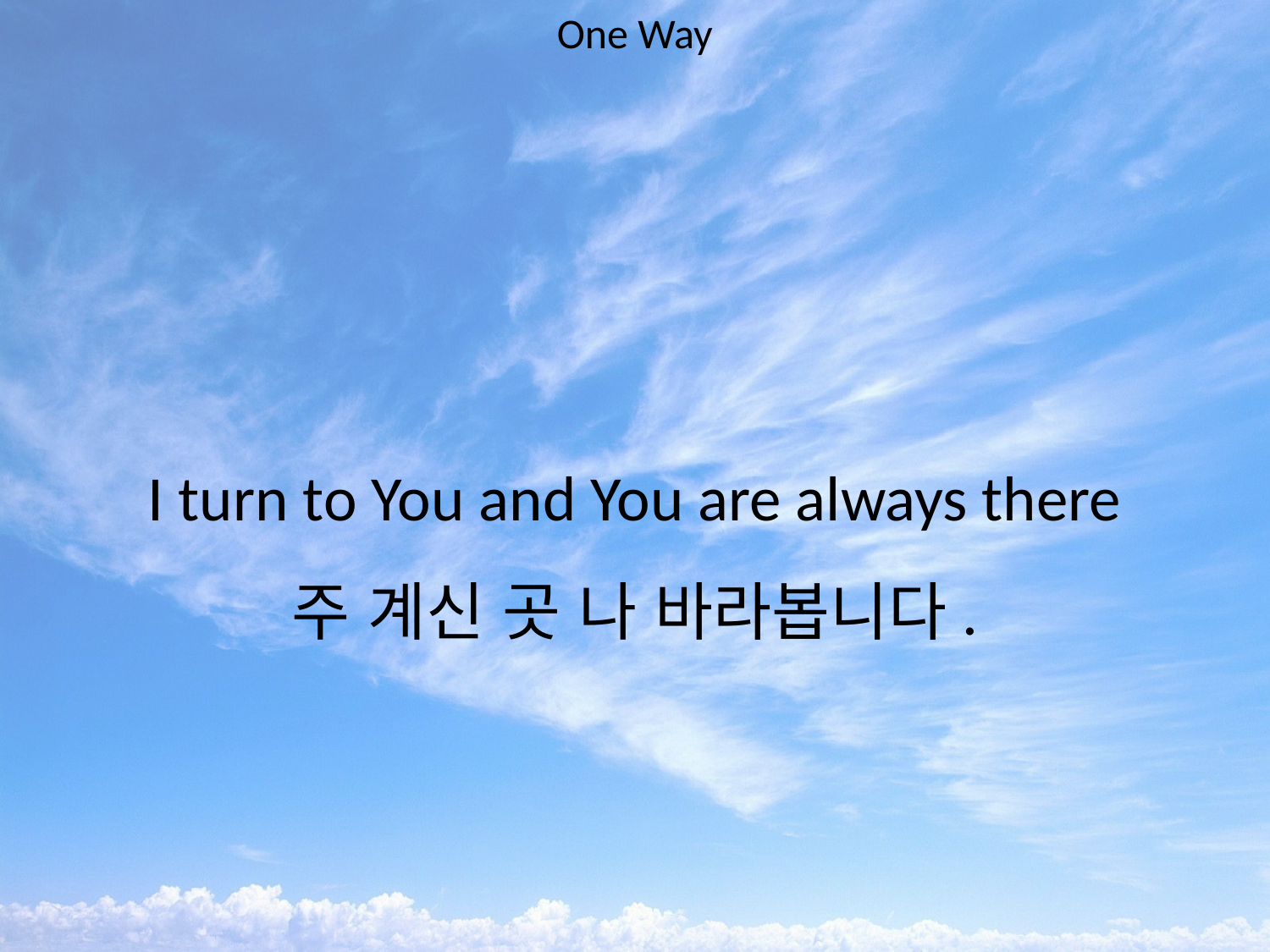

One Way
#
I turn to You and You are always there
주 계신 곳 나 바라봅니다.